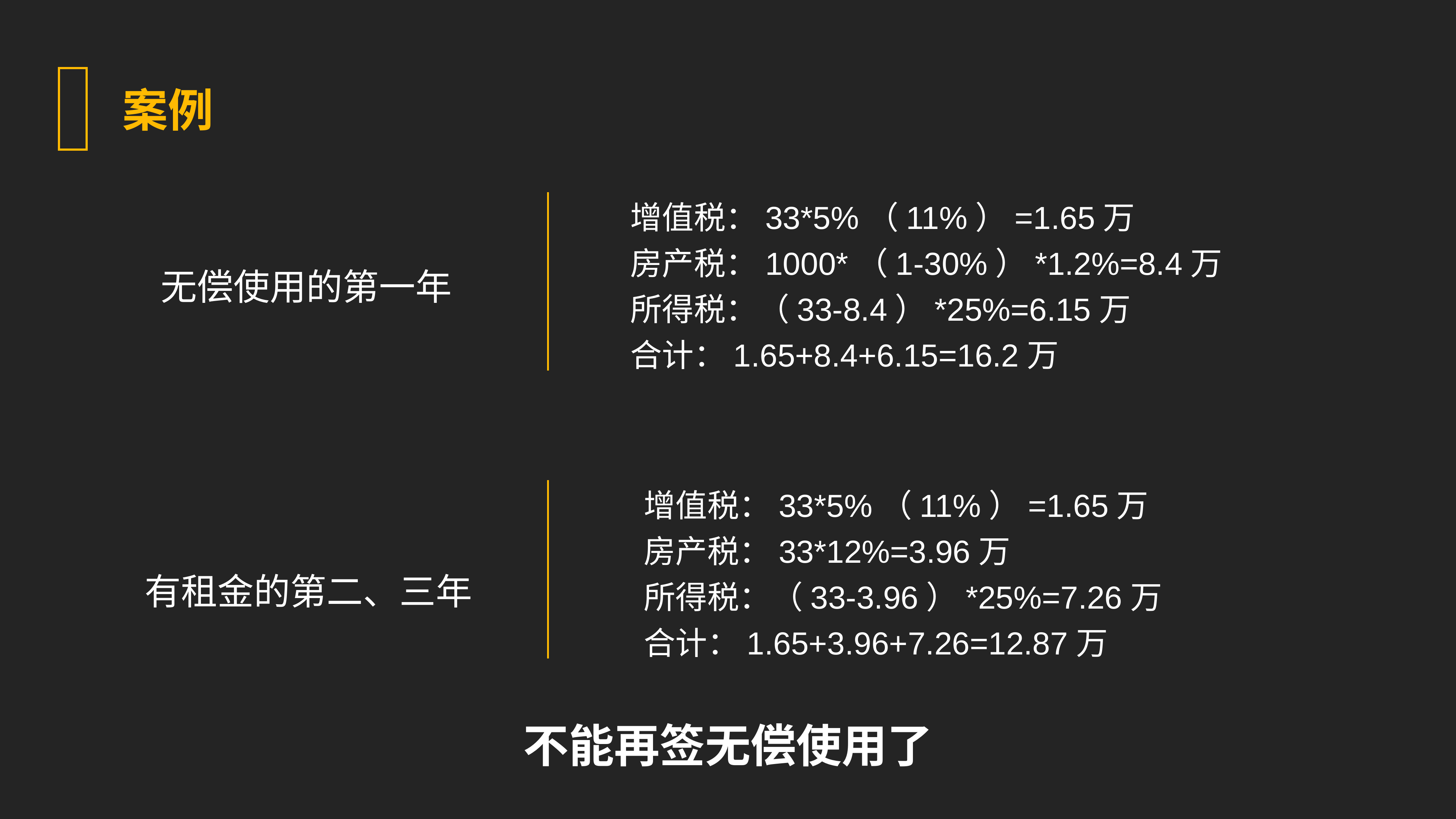

案例
增值税：33*5%（11%）=1.65万
房产税：1000*（1-30%）*1.2%=8.4万
所得税：（33-8.4）*25%=6.15万
合计：1.65+8.4+6.15=16.2万

无偿使用的第一年
增值税：33*5%（11%）=1.65万
房产税：33*12%=3.96万
所得税：（33-3.96）*25%=7.26万
合计：1.65+3.96+7.26=12.87万

有租金的第二、三年
# 不能再签无偿使用了